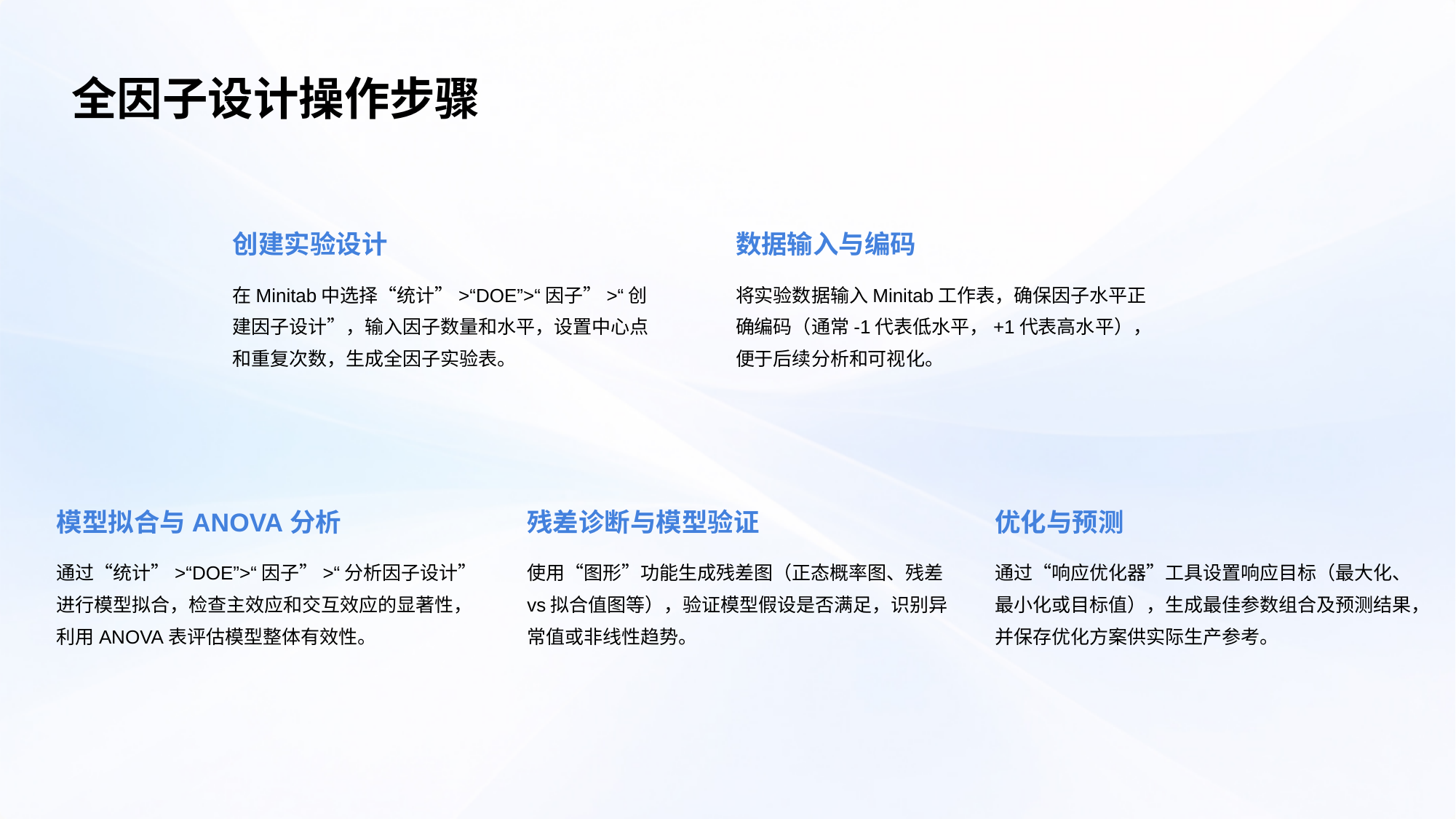

全因子设计操作步骤
创建实验设计
数据输入与编码
在Minitab中选择“统计”>“DOE”>“因子”>“创建因子设计”，输入因子数量和水平，设置中心点和重复次数，生成全因子实验表。
将实验数据输入Minitab工作表，确保因子水平正确编码（通常-1代表低水平，+1代表高水平），便于后续分析和可视化。
模型拟合与ANOVA分析
残差诊断与模型验证
优化与预测
通过“统计”>“DOE”>“因子”>“分析因子设计”进行模型拟合，检查主效应和交互效应的显著性，利用ANOVA表评估模型整体有效性。
使用“图形”功能生成残差图（正态概率图、残差vs拟合值图等），验证模型假设是否满足，识别异常值或非线性趋势。
通过“响应优化器”工具设置响应目标（最大化、最小化或目标值），生成最佳参数组合及预测结果，并保存优化方案供实际生产参考。